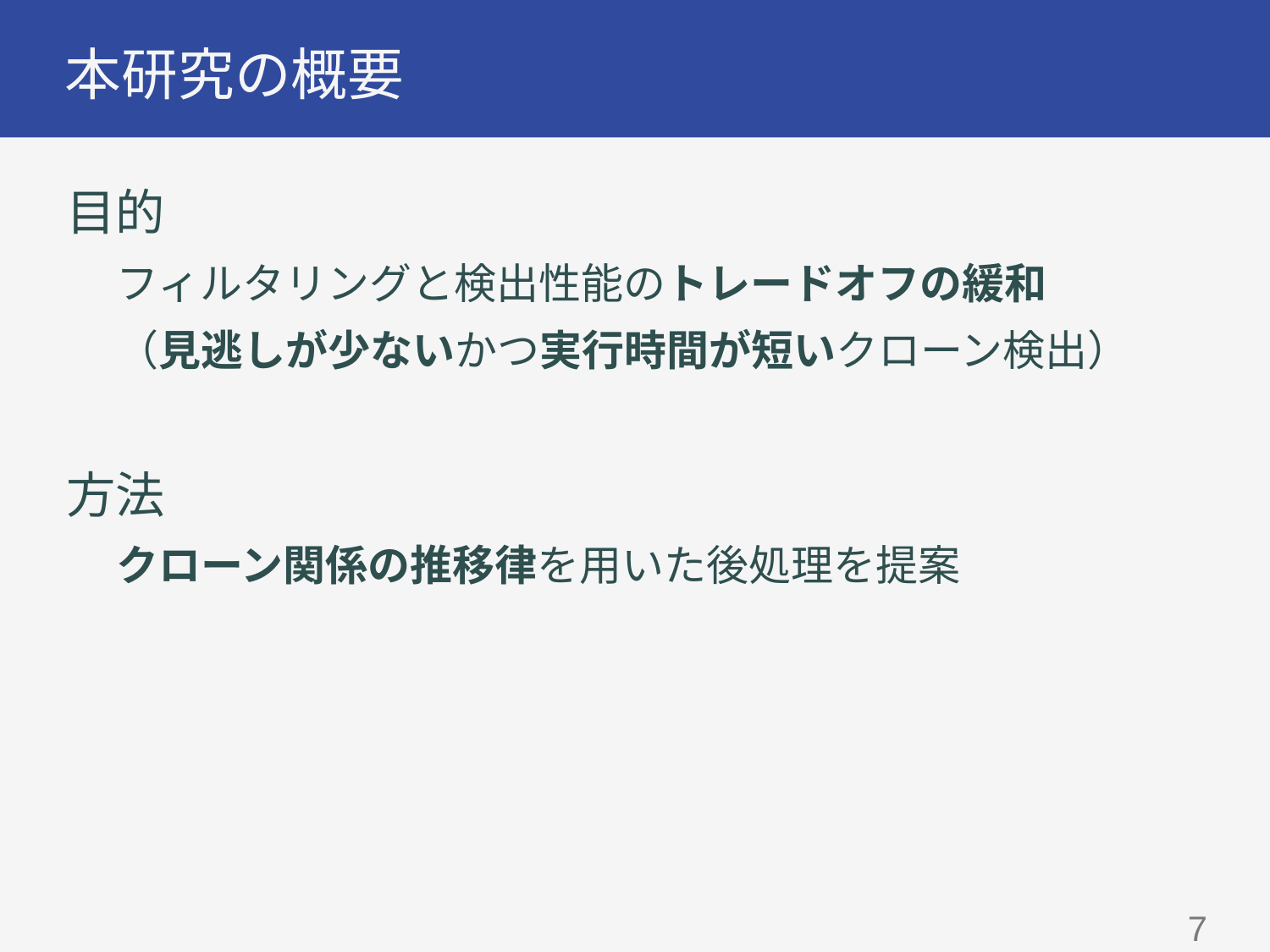

# 本研究の概要
目的
フィルタリングと検出性能のトレードオフの緩和
（見逃しが少ないかつ実行時間が短いクローン検出）

方法
クローン関係の推移律を用いた後処理を提案
7